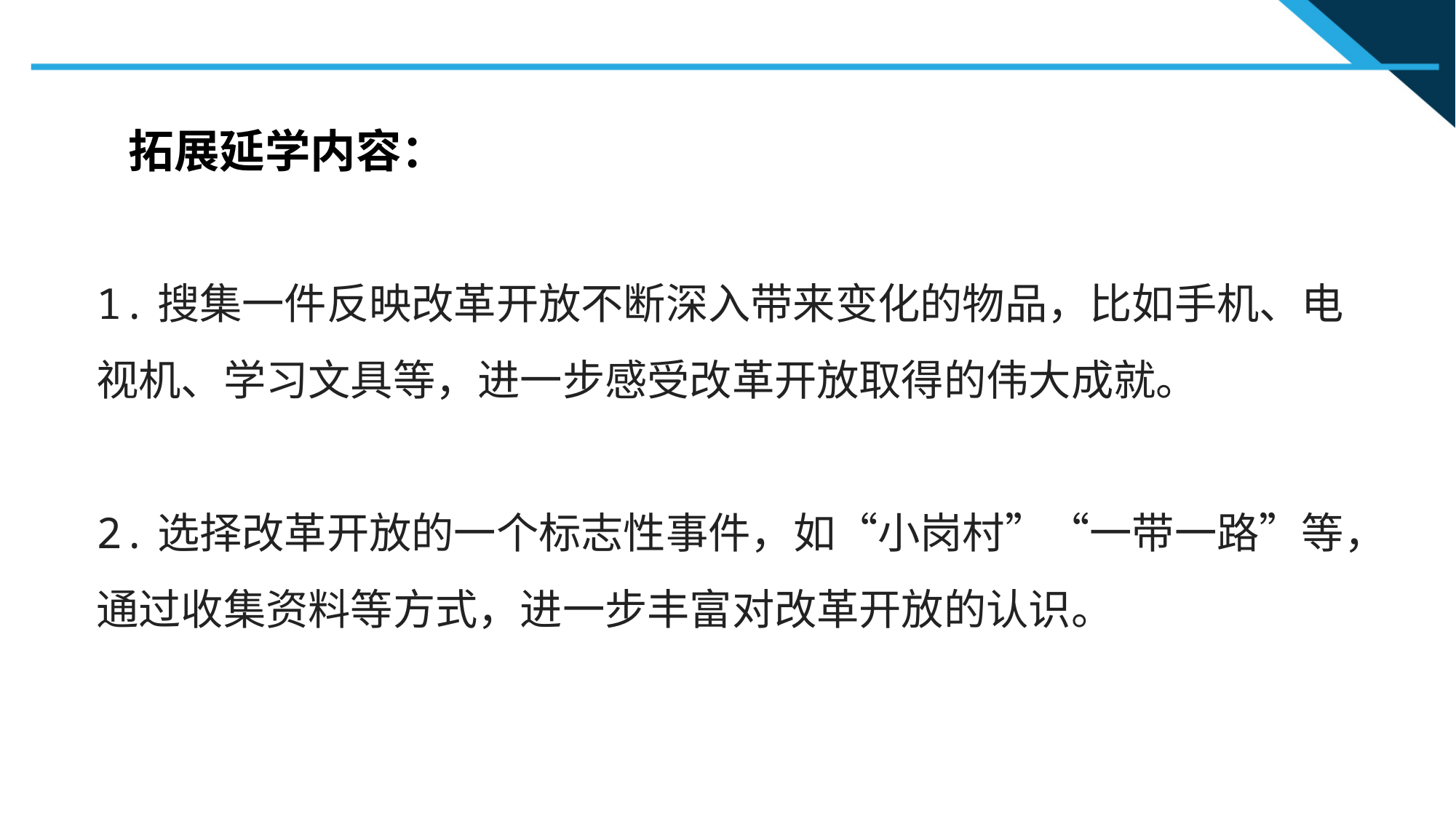

环节四、接力棒，我来接
拓展延学内容：
1.搜集一件反映改革开放不断深入带来变化的物品，比如手机、电视机、学习文具等，进一步感受改革开放取得的伟大成就。

2.选择改革开放的一个标志性事件，如“小岗村”“一带一路”等，通过收集资料等方式，进一步丰富对改革开放的认识。